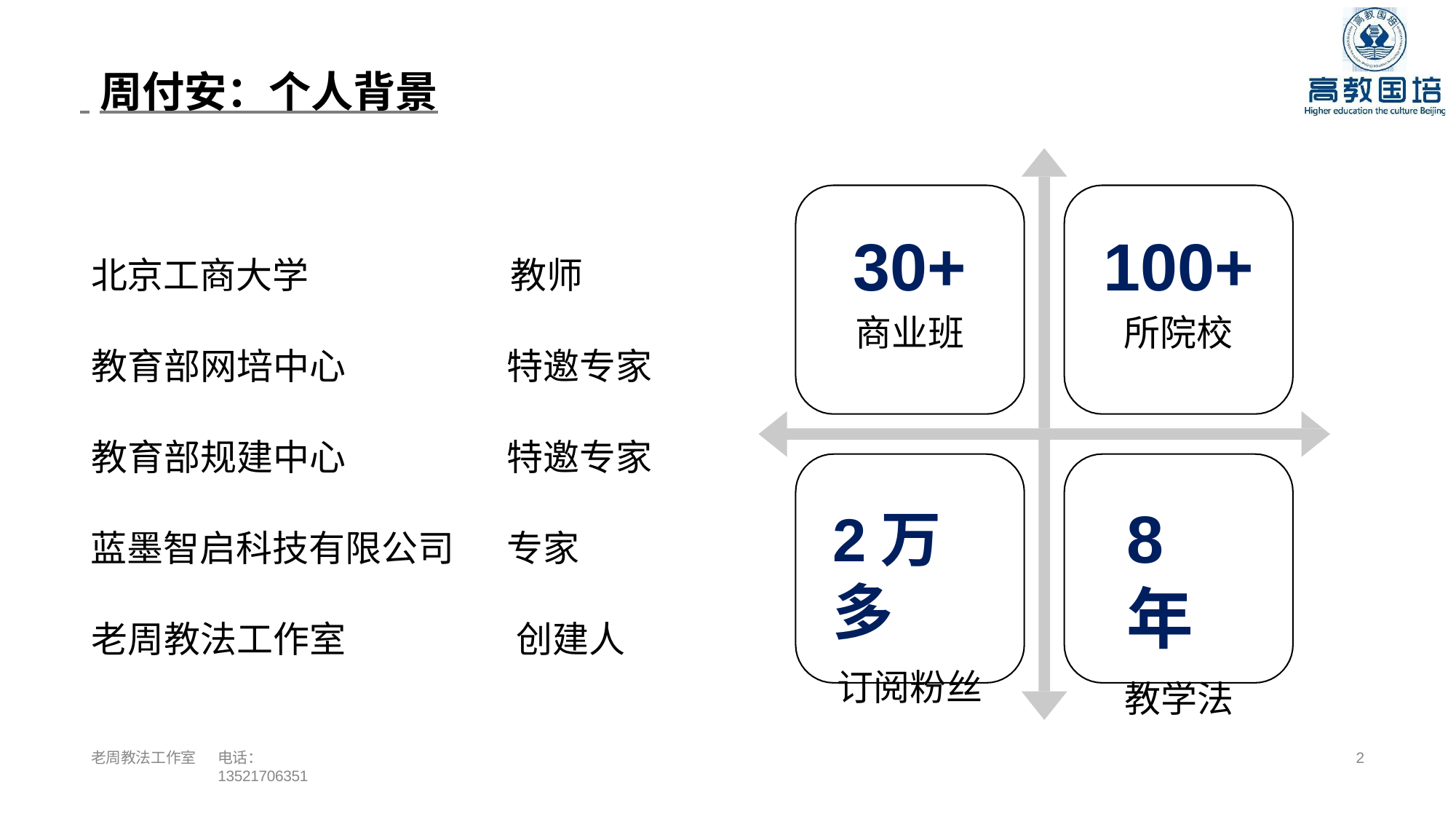

周付安：个人背景

# 30+
商业班
100+
所院校
北京工商大学
教师
教育部网培中心
特邀专家
教育部规建中心
特邀专家

8年
教学法
2万多
订阅粉丝
蓝墨智启科技有限公司	专家
老周教法工作室
创建人
老周教法工作室
电话：13521706351
2